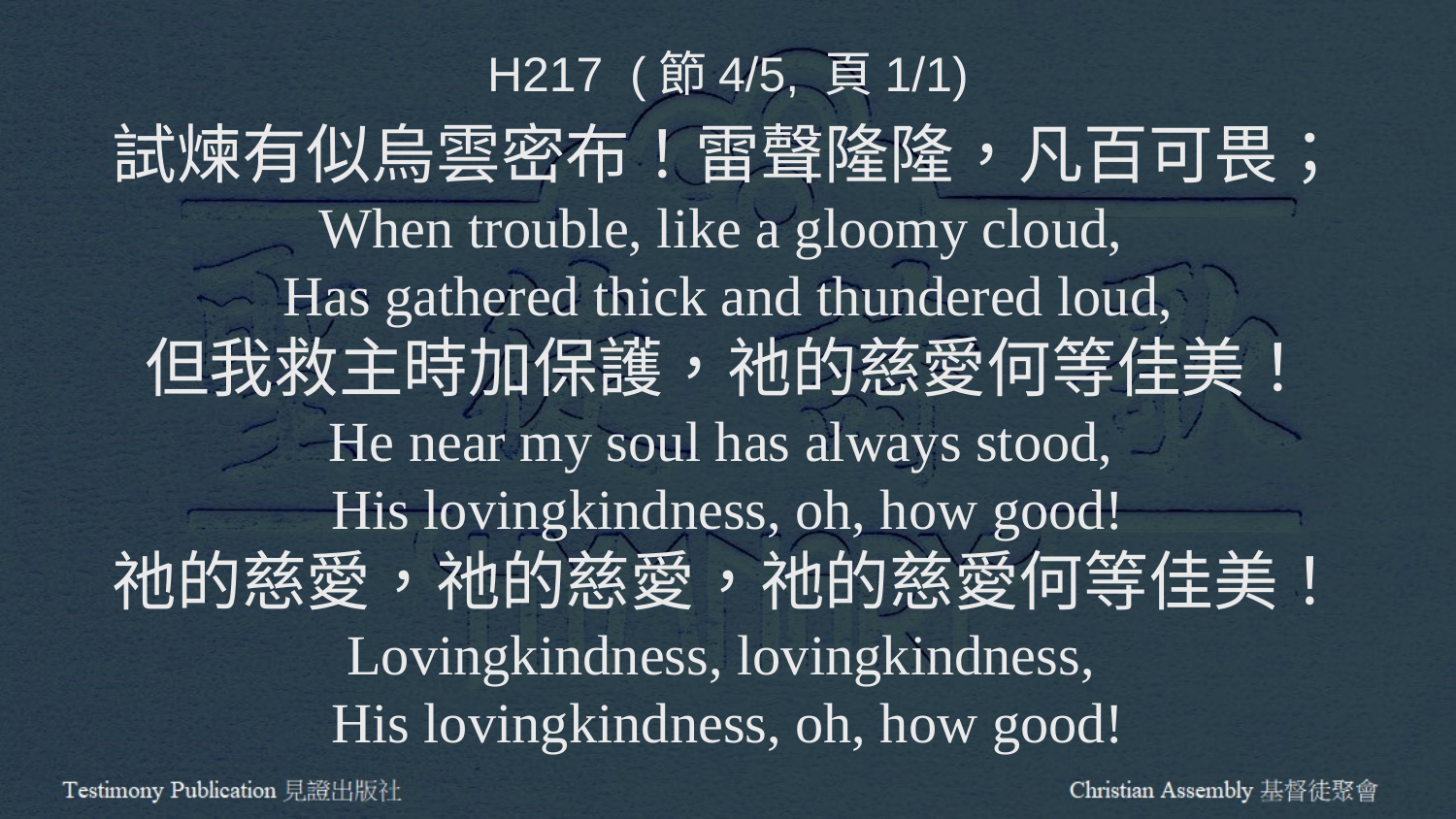

H217  (節4/5, 頁1/1)
試煉有似烏雲密布！雷聲隆隆，凡百可畏；
When trouble, like a gloomy cloud,
Has gathered thick and thundered loud,
但我救主時加保護，祂的慈愛何等佳美！
He near my soul has always stood,
His lovingkindness, oh, how good!
祂的慈愛，祂的慈愛，祂的慈愛何等佳美！
Lovingkindness, lovingkindness,
His lovingkindness, oh, how good!